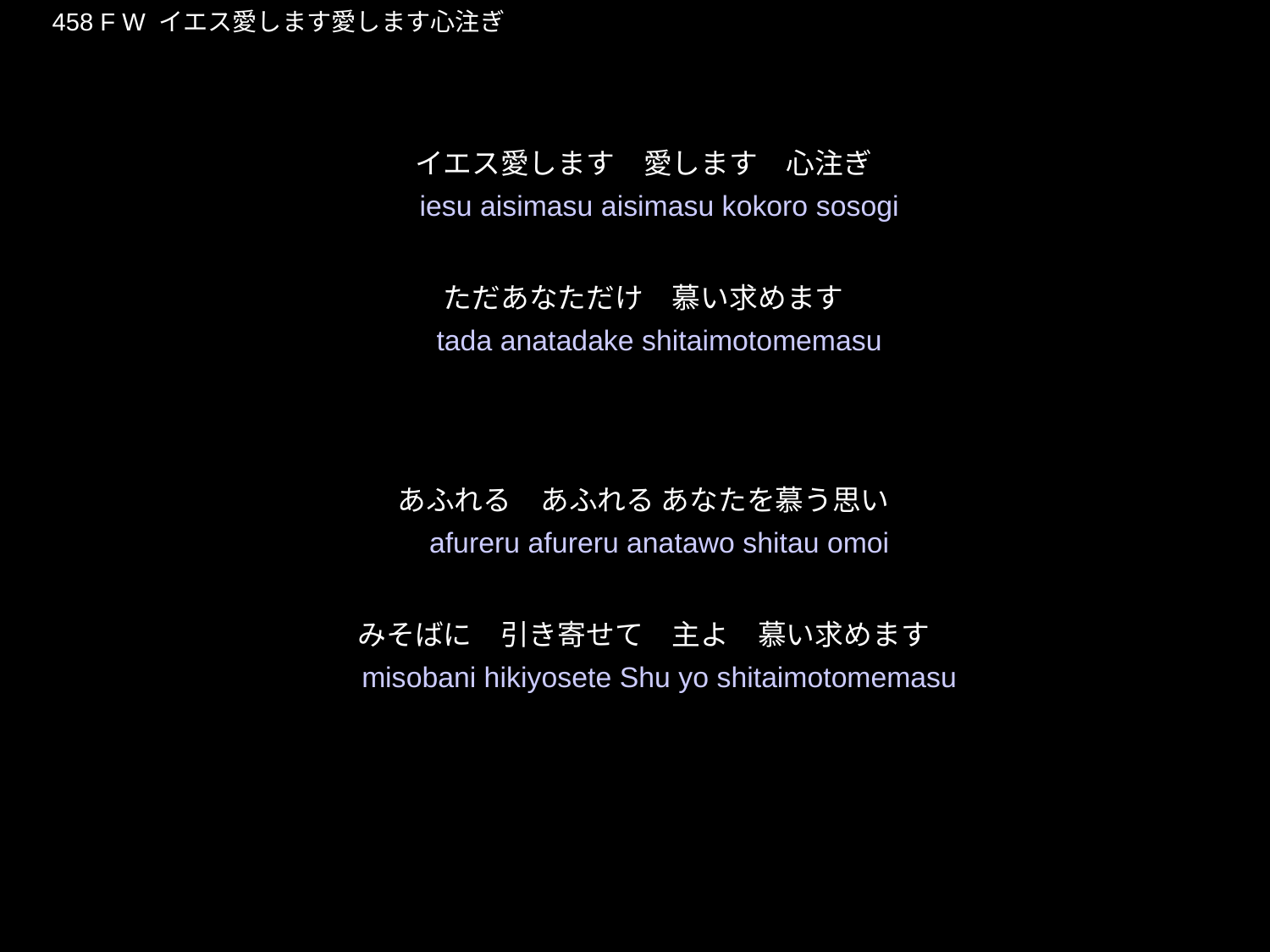

いえすあいしますあいしますこころそそぎ
★W
458 F W イエス愛します愛します心注ぎ
★４
イエス愛します　愛します　心注ぎ

ただあなただけ　慕い求めます

あふれる　あふれる あなたを慕う思い

みそばに　引き寄せて　主よ　慕い求めます
iesu aisimasu aisimasu kokoro sosogi

tada anatadake shitaimotomemasu

afureru afureru anatawo shitau omoi

misobani hikiyosete Shu yo shitaimotomemasu